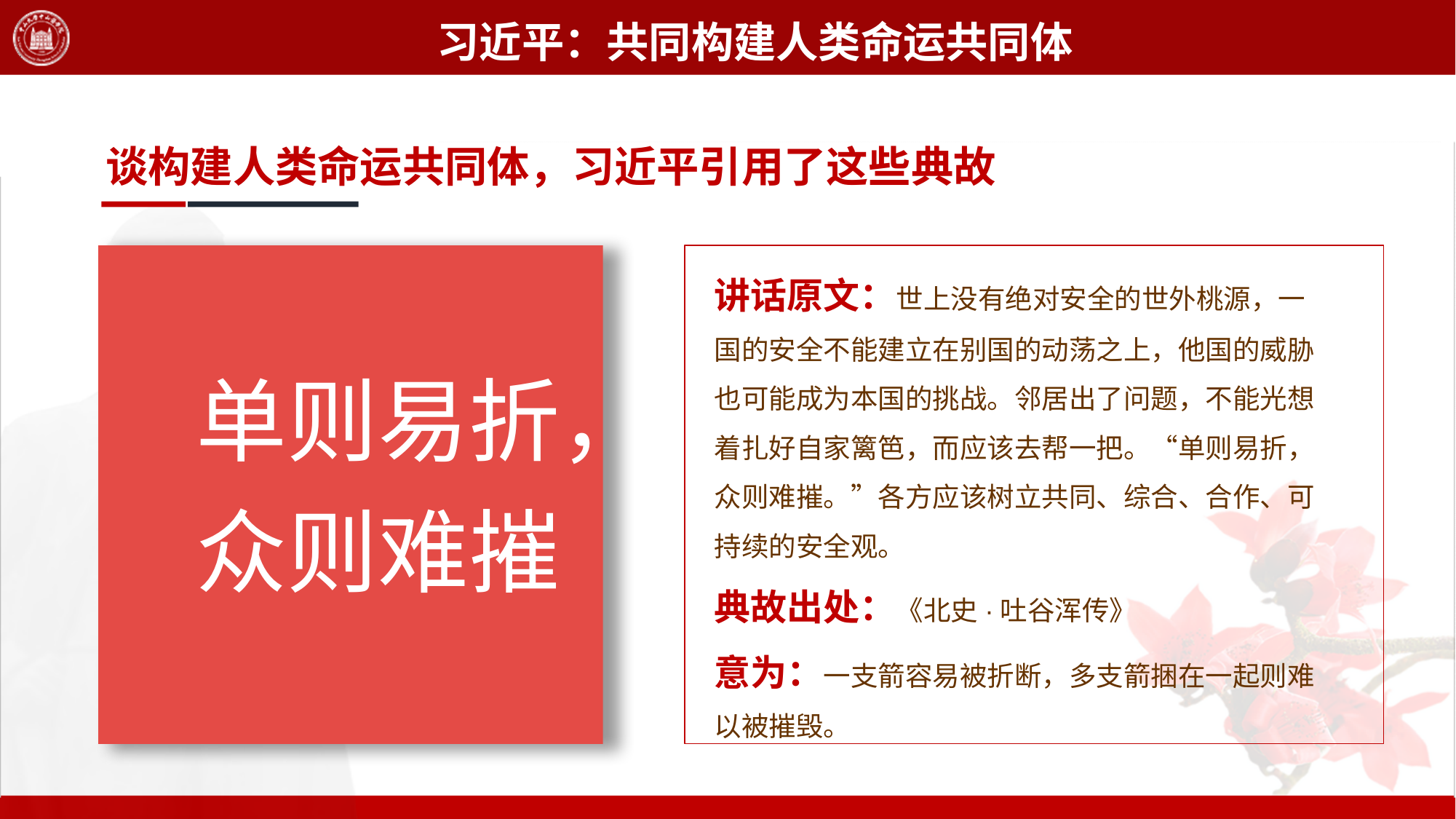

习近平：共同构建人类命运共同体
谈构建人类命运共同体，习近平引用了这些典故

讲话原文：世上没有绝对安全的世外桃源，一国的安全不能建立在别国的动荡之上，他国的威胁也可能成为本国的挑战。邻居出了问题，不能光想着扎好自家篱笆，而应该去帮一把。“单则易折，众则难摧。”各方应该树立共同、综合、合作、可持续的安全观。
典故出处：《北史·吐谷浑传》
意为：一支箭容易被折断，多支箭捆在一起则难以被摧毁。

单则易折，众则难摧